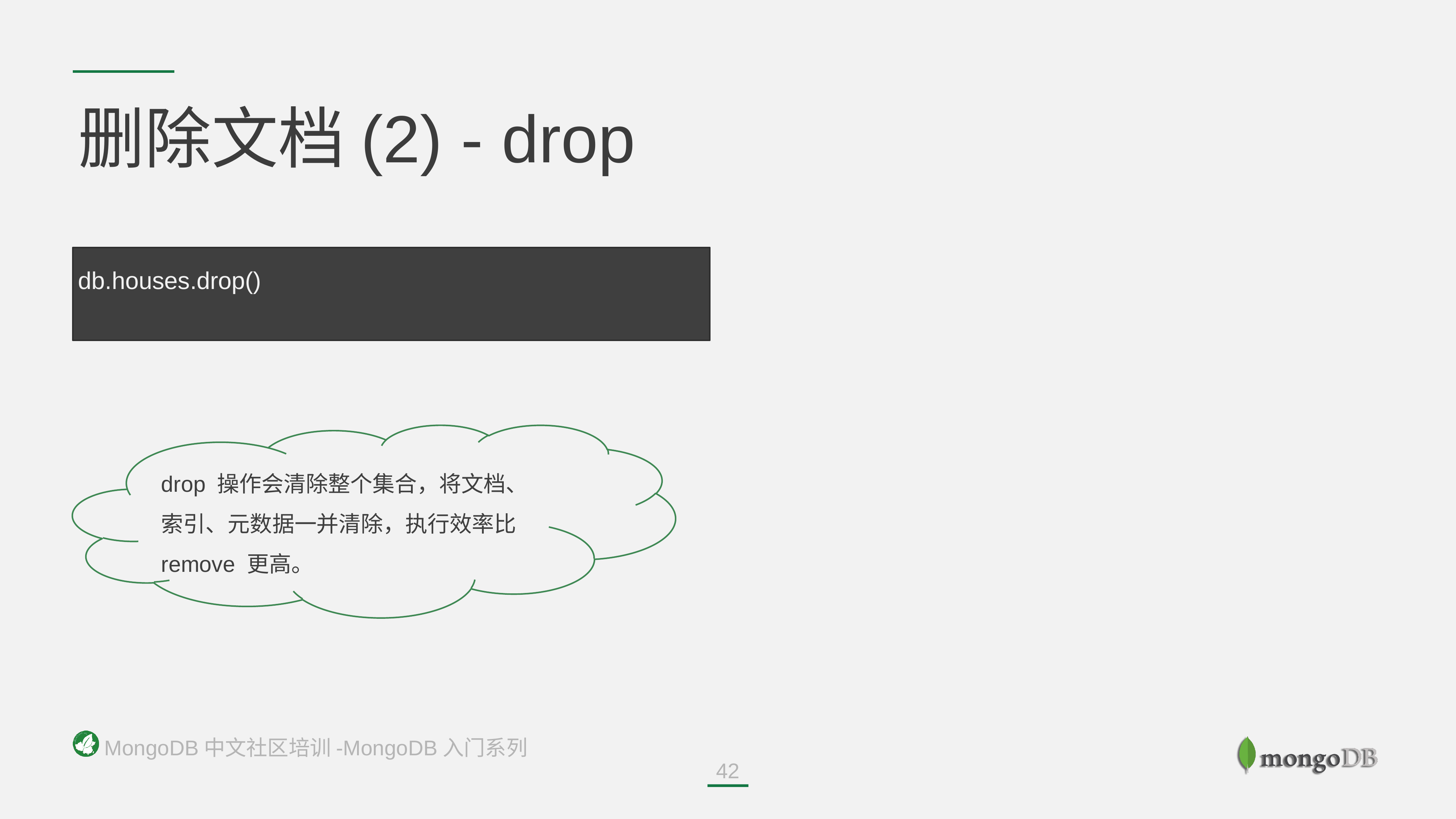

# 删除文档(2) - drop
db.houses.drop()

drop 操作会清除整个集合，将文档、索引、元数据一并清除，执行效率比 remove 更高。